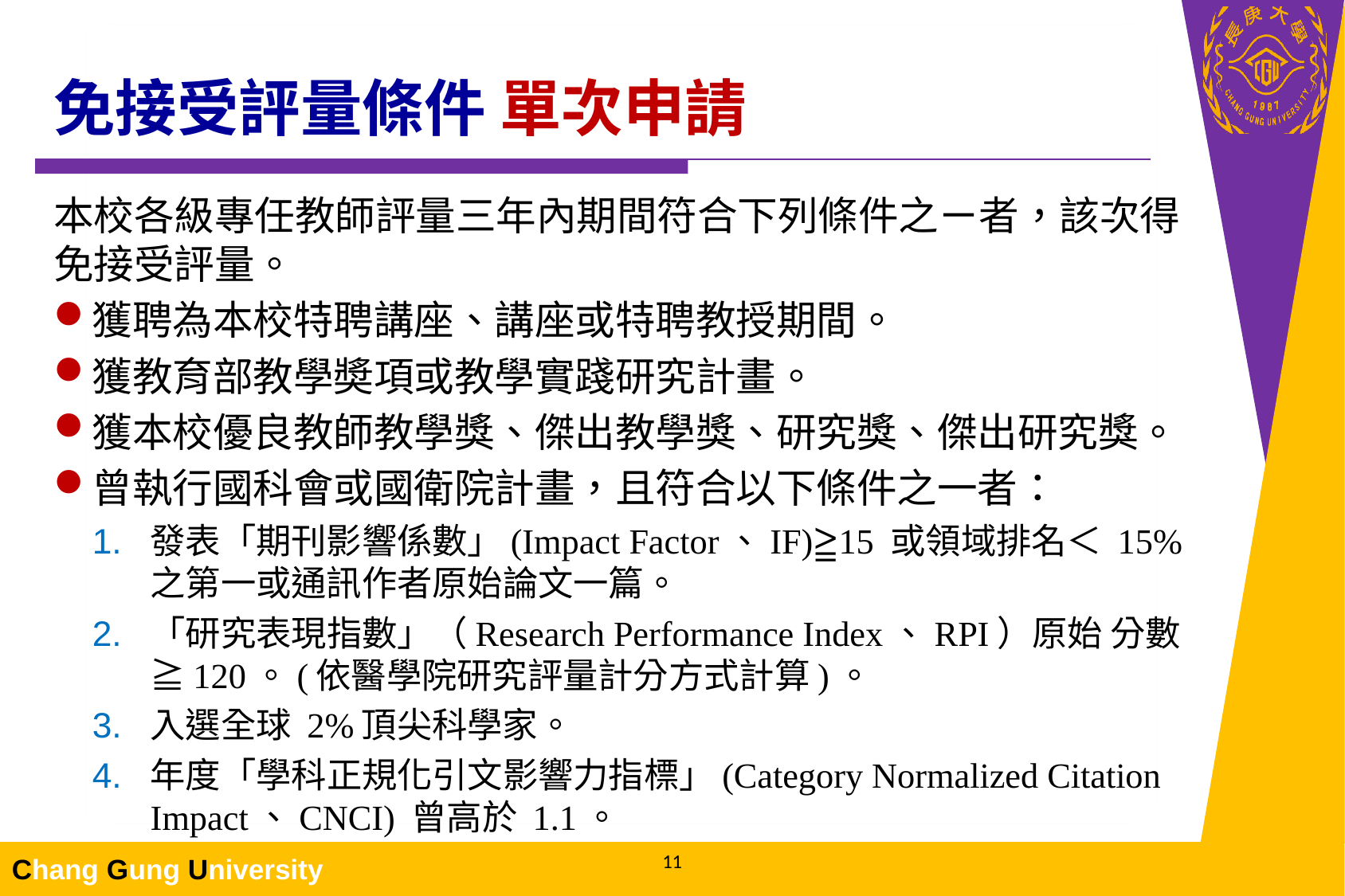

# 免接受評量條件 單次申請
本校各級專任教師評量三年內期間符合下列條件之ㄧ者，該次得免接受評量。
獲聘為本校特聘講座、講座或特聘教授期間。
獲教育部教學奬項或教學實踐研究計畫。
獲本校優良教師教學獎、傑出教學獎、研究獎、傑出研究獎。
曾執行國科會或國衛院計畫，且符合以下條件之一者：
發表「期刊影響係數」(Impact Factor、IF)≧15 或領域排名＜ 15%之第一或通訊作者原始論文一篇。
「研究表現指數」（Research Performance Index、RPI）原始 分數≧120。(依醫學院研究評量計分方式計算)。
入選全球 2%頂尖科學家。
年度「學科正規化引文影響力指標」(Category Normalized Citation Impact、CNCI) 曾高於 1.1。
11